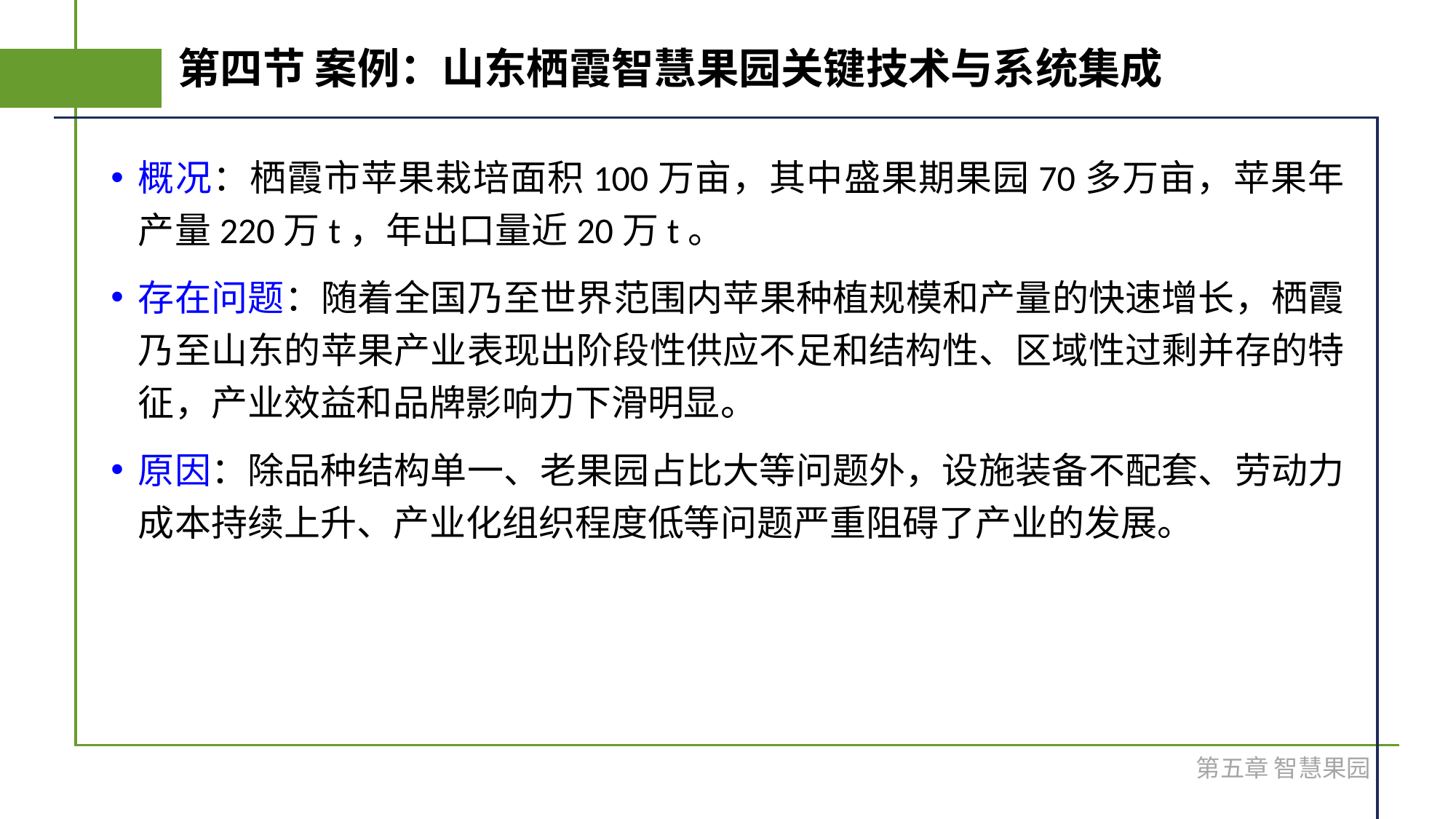

# 第四节 案例：山东栖霞智慧果园关键技术与系统集成
概况：栖霞市苹果栽培面积100万亩，其中盛果期果园70多万亩，苹果年产量220万t，年出口量近20万t。
存在问题：随着全国乃至世界范围内苹果种植规模和产量的快速增长，栖霞乃至山东的苹果产业表现出阶段性供应不足和结构性、区域性过剩并存的特征，产业效益和品牌影响力下滑明显。
原因：除品种结构单一、老果园占比大等问题外，设施装备不配套、劳动力成本持续上升、产业化组织程度低等问题严重阻碍了产业的发展。

第五章 智慧果园